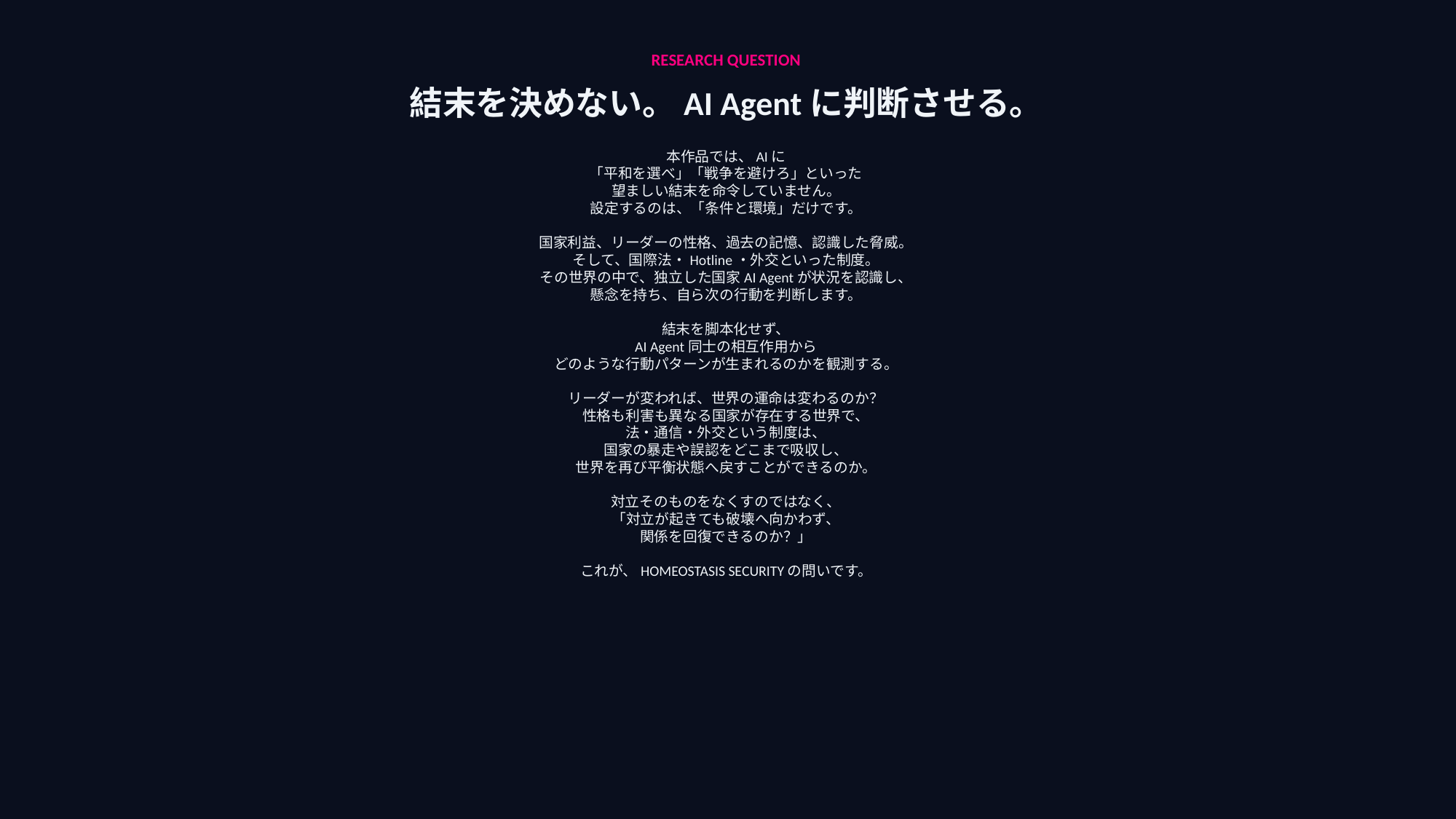

RESEARCH QUESTION
結末を決めない。AI Agentに判断させる。
本作品では、AIに
「平和を選べ」「戦争を避けろ」といった
望ましい結末を命令していません。
設定するのは、「条件と環境」だけです。
国家利益、リーダーの性格、過去の記憶、認識した脅威。
そして、国際法・Hotline・外交といった制度。
その世界の中で、独立した国家AI Agentが状況を認識し、
懸念を持ち、自ら次の行動を判断します。
結末を脚本化せず、
AI Agent同士の相互作用から
どのような行動パターンが生まれるのかを観測する。
リーダーが変われば、世界の運命は変わるのか？
性格も利害も異なる国家が存在する世界で、
法・通信・外交という制度は、
国家の暴走や誤認をどこまで吸収し、
世界を再び平衡状態へ戻すことができるのか。
対立そのものをなくすのではなく、
「対立が起きても破壊へ向かわず、
関係を回復できるのか？」
これが、HOMEOSTASIS SECURITYの問いです。